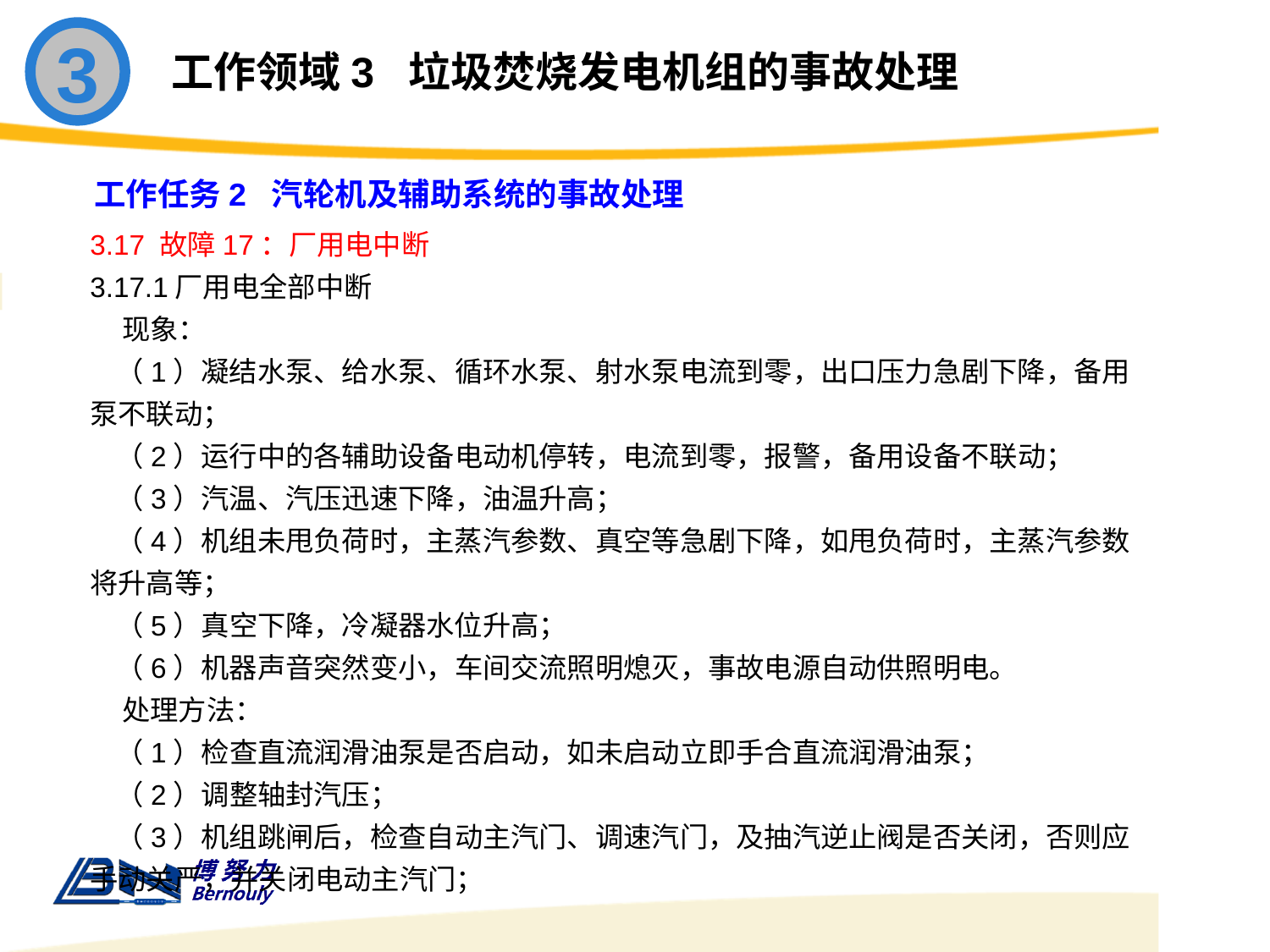

3
工作领域3  垃圾焚烧发电机组的事故处理
工作任务2  汽轮机及辅助系统的事故处理
3.17 故障17：厂用电中断
3.17.1厂用电全部中断
    现象：
   （1）凝结水泵、给水泵、循环水泵、射水泵电流到零，出口压力急剧下降，备用泵不联动；
   （2）运行中的各辅助设备电动机停转，电流到零，报警，备用设备不联动；
   （3）汽温、汽压迅速下降，油温升高；
   （4）机组未甩负荷时，主蒸汽参数、真空等急剧下降，如甩负荷时，主蒸汽参数将升高等；
   （5）真空下降，冷凝器水位升高；
   （6）机器声音突然变小，车间交流照明熄灭，事故电源自动供照明电。
    处理方法：
   （1）检查直流润滑油泵是否启动，如未启动立即手合直流润滑油泵；
   （2）调整轴封汽压；
   （3）机组跳闸后，检查自动主汽门、调速汽门，及抽汽逆止阀是否关闭，否则应手动关严，并关闭电动主汽门；